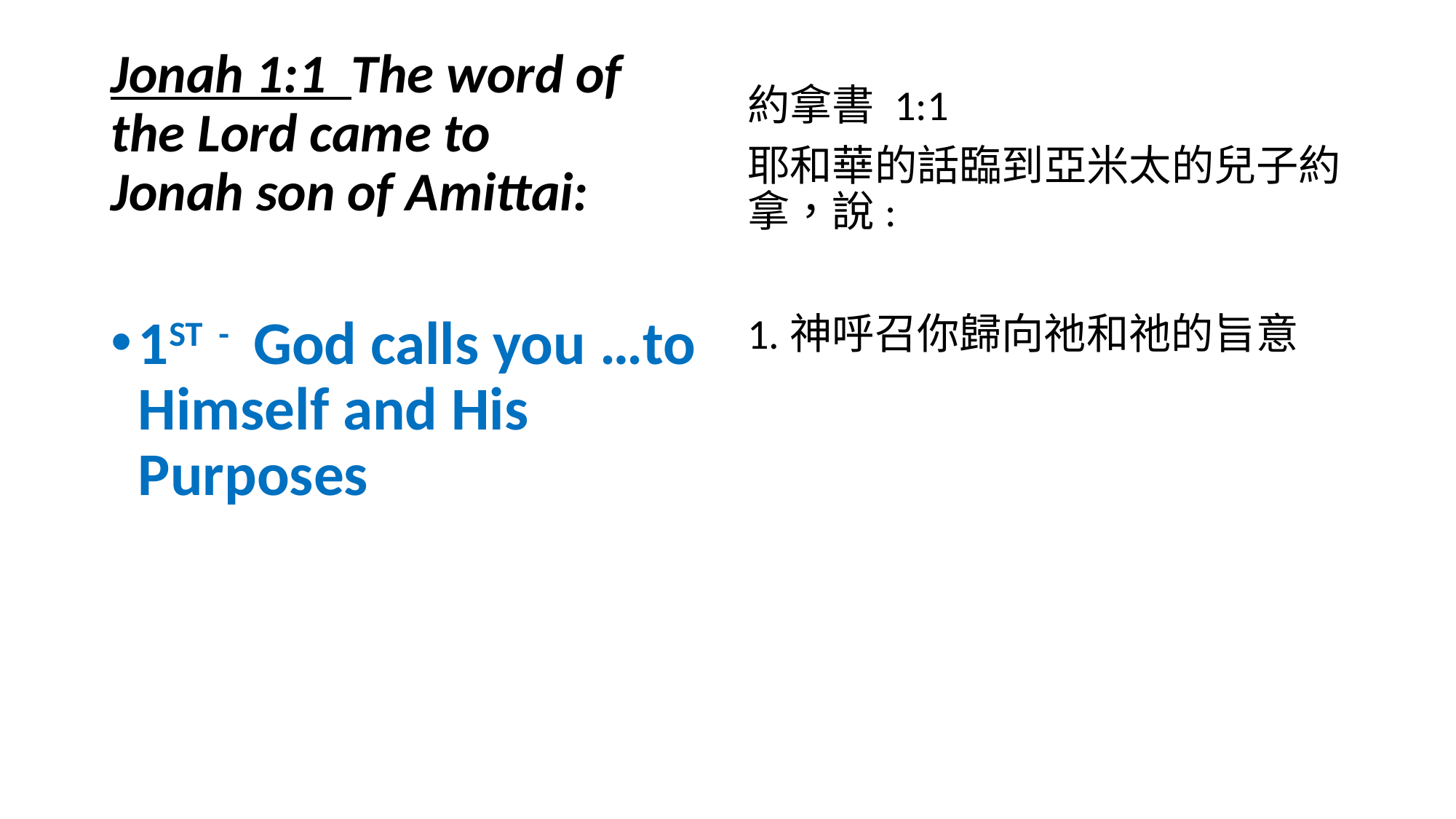

Jonah 1:1  The word of the Lord came to Jonah son of Amittai:

1ST  -   God calls you …to Himself and His Purposes

約拿書 1:1
耶和華的話臨到亞米太的兒子約拿，說:

1.神呼召你歸向祂和祂的旨意